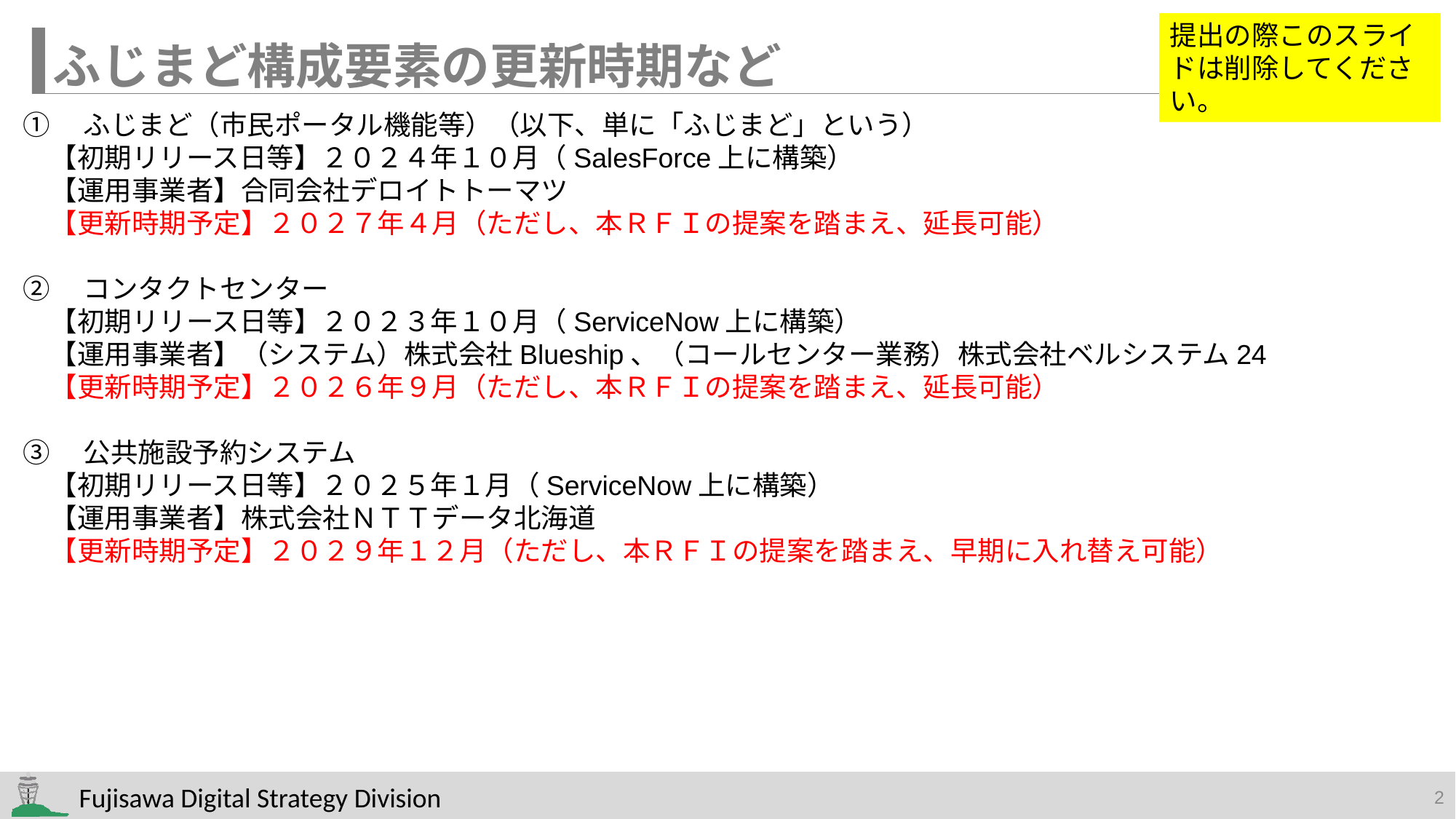

提出の際このスライドは削除してください。

ふじまど構成要素の更新時期など
①　ふじまど（市民ポータル機能等）（以下、単に「ふじまど」という）
　【初期リリース日等】２０２４年１０月（SalesForce上に構築）
　【運用事業者】合同会社デロイトトーマツ
　【更新時期予定】２０２７年４月（ただし、本ＲＦＩの提案を踏まえ、延長可能）

②　コンタクトセンター
　【初期リリース日等】２０２３年１０月（ServiceNow上に構築）
　【運用事業者】（システム）株式会社Blueship、（コールセンター業務）株式会社ベルシステム24
　【更新時期予定】２０２６年９月（ただし、本ＲＦＩの提案を踏まえ、延長可能）

③　公共施設予約システム
　【初期リリース日等】２０２５年１月（ServiceNow上に構築）
　【運用事業者】株式会社ＮＴＴデータ北海道
　【更新時期予定】２０２９年１２月（ただし、本ＲＦＩの提案を踏まえ、早期に入れ替え可能）

2